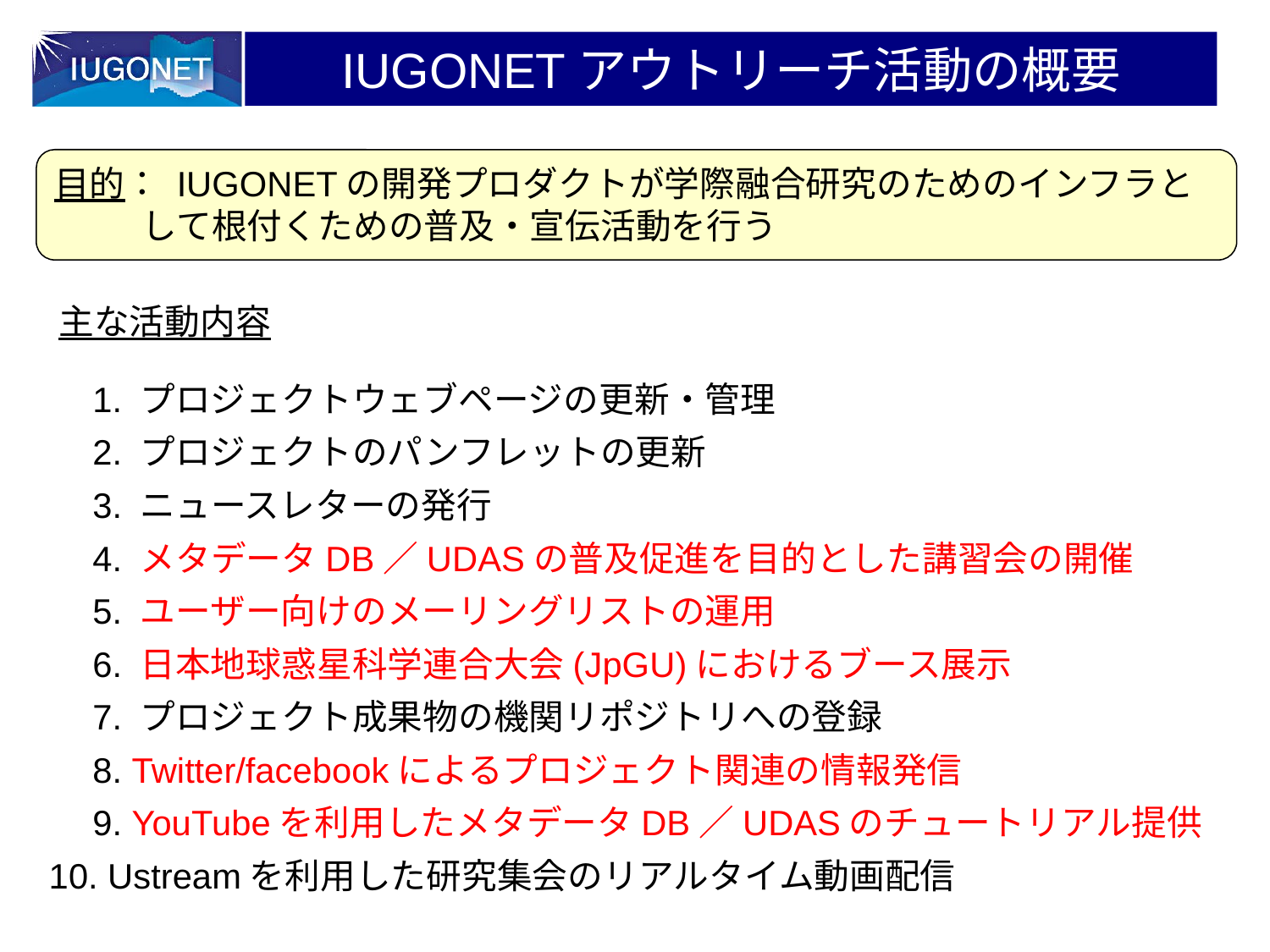

# IUGONETアウトリーチ活動の概要
目的： IUGONETの開発プロダクトが学際融合研究のためのインフラとして根付くための普及・宣伝活動を行う
主な活動内容
　1. プロジェクトウェブページの更新・管理
　2. プロジェクトのパンフレットの更新
　3. ニュースレターの発行
　4. メタデータDB／UDASの普及促進を目的とした講習会の開催
　5. ユーザー向けのメーリングリストの運用
　6. 日本地球惑星科学連合大会(JpGU)におけるブース展示
　7. プロジェクト成果物の機関リポジトリへの登録
　8. Twitter/facebookによるプロジェクト関連の情報発信
　9. YouTubeを利用したメタデータDB／UDASのチュートリアル提供
10. Ustreamを利用した研究集会のリアルタイム動画配信